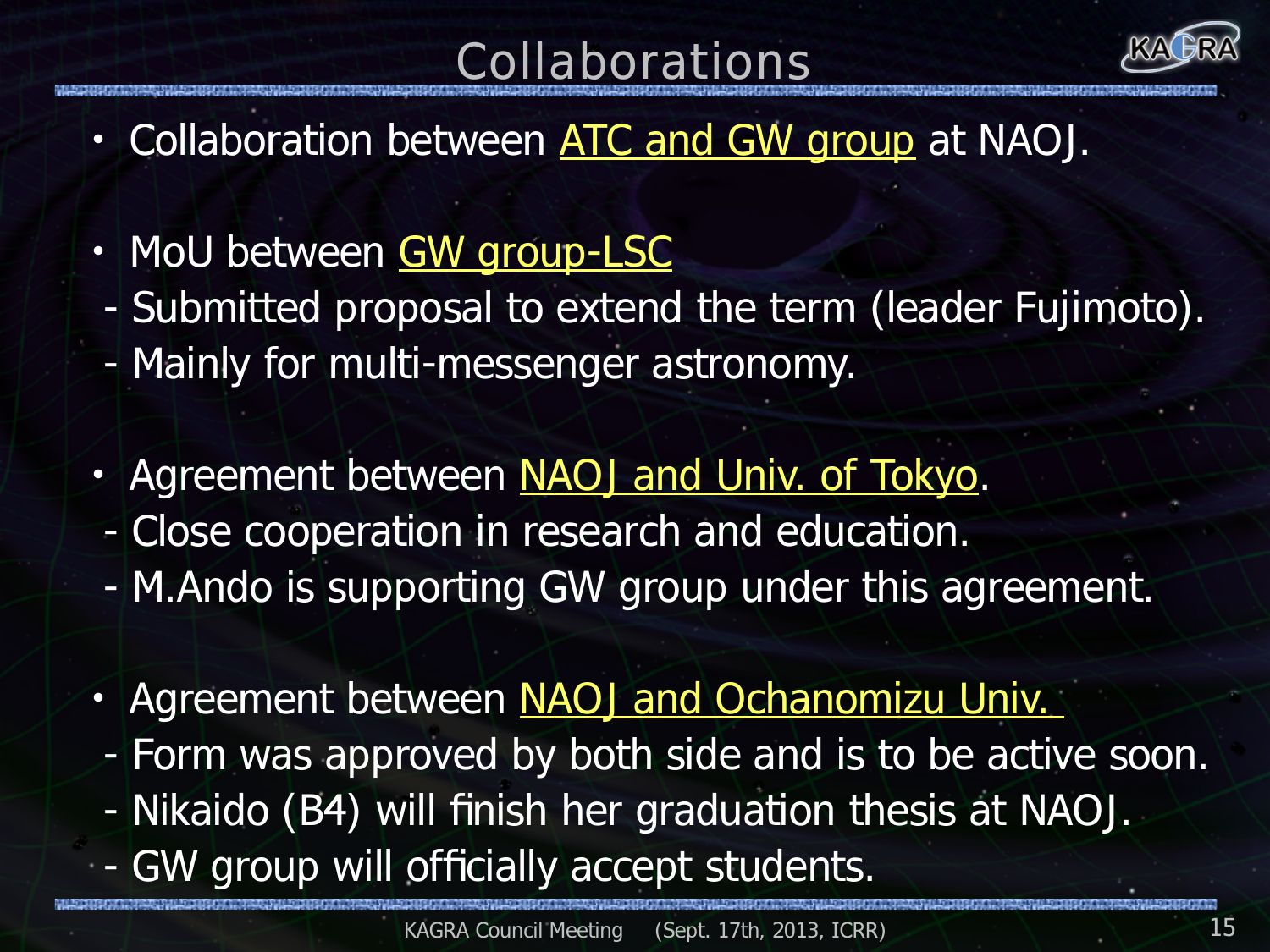

# Collaborations
・Collaboration between ATC and GW group at NAOJ.

・MoU between GW group-LSC
  - Submitted proposal to extend the term (leader Fujimoto).
  - Mainly for multi-messenger astronomy.

・Agreement between NAOJ and Univ. of Tokyo.
  - Close cooperation in research and education.
  - M.Ando is supporting GW group under this agreement.

・Agreement between NAOJ and Ochanomizu Univ.
  - Form was approved by both side and is to be active soon.
  - Nikaido (B4) will finish her graduation thesis at NAOJ.
  - GW group will officially accept students.
15
KAGRA Council Meeting　(Sept. 17th, 2013, ICRR)